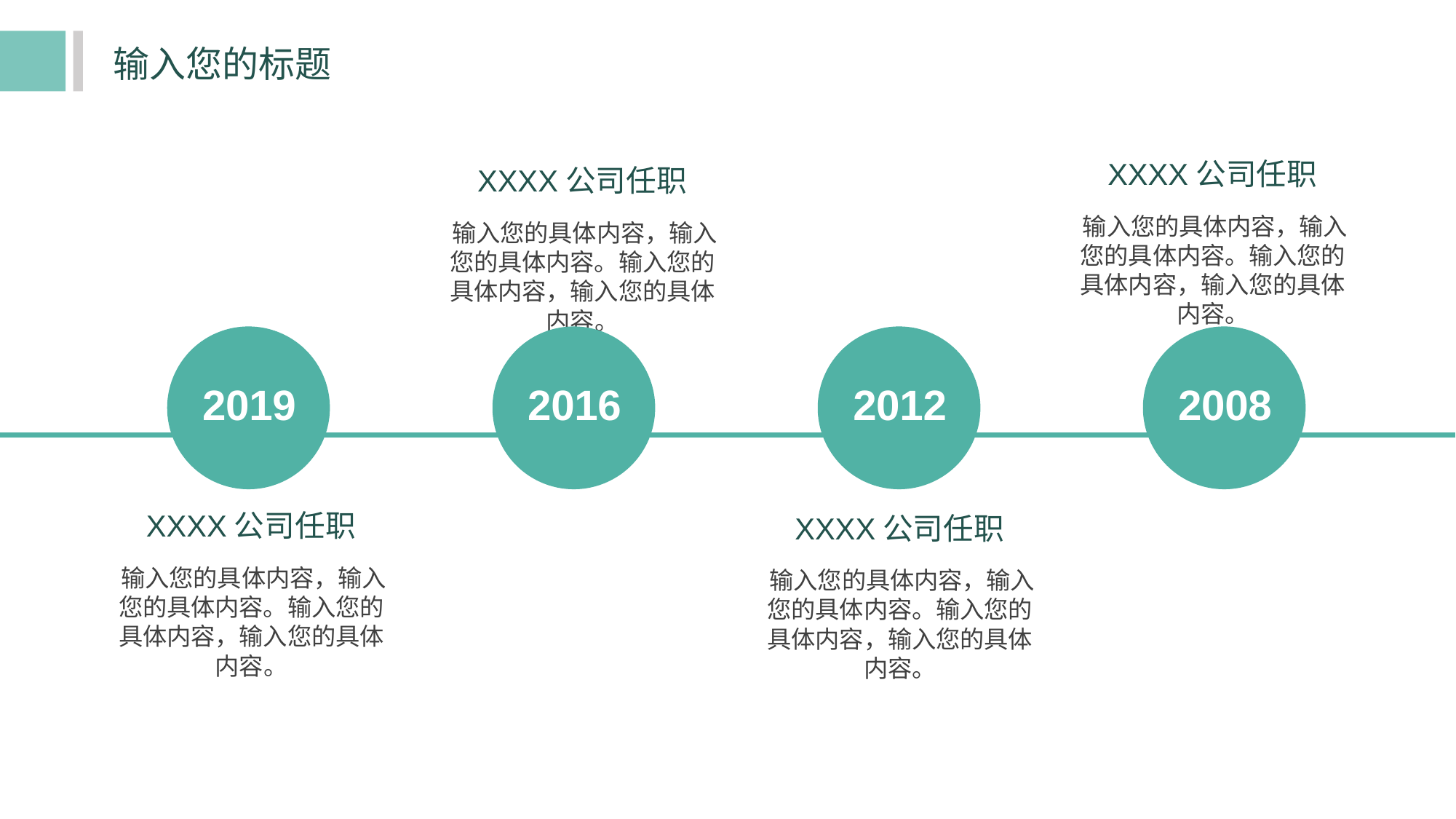

输入您的标题
XXXX公司任职
输入您的具体内容，输入您的具体内容。输入您的具体内容，输入您的具体内容。
XXXX公司任职
输入您的具体内容，输入您的具体内容。输入您的具体内容，输入您的具体内容。

2019

2016

2012

2008

XXXX公司任职
输入您的具体内容，输入您的具体内容。输入您的具体内容，输入您的具体内容。
XXXX公司任职
输入您的具体内容，输入您的具体内容。输入您的具体内容，输入您的具体内容。